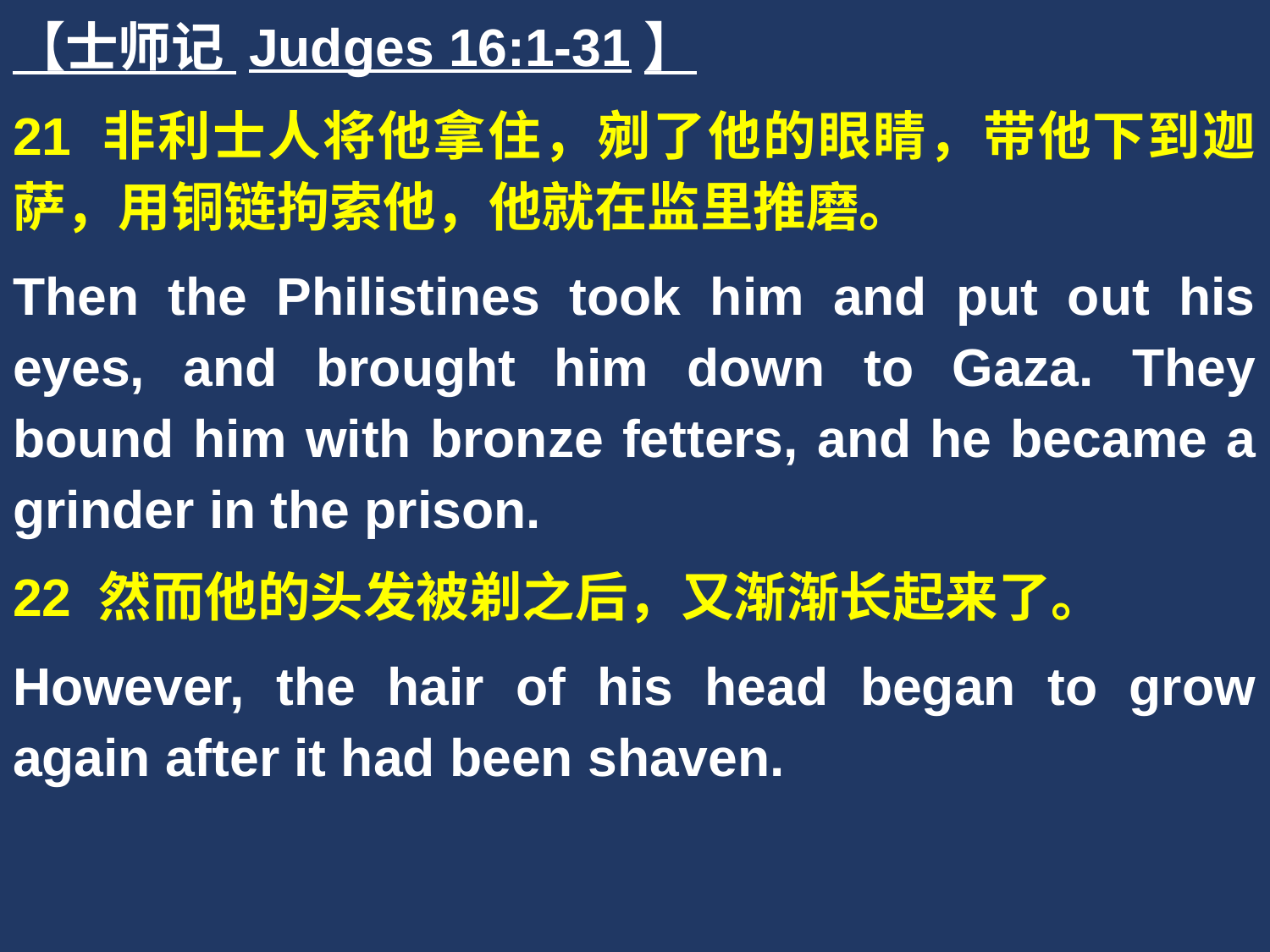

【士师记 Judges 16:1-31】
21 非利士人将他拿住，剜了他的眼睛，带他下到迦萨，用铜链拘索他，他就在监里推磨。
Then the Philistines took him and put out his eyes, and brought him down to Gaza. They bound him with bronze fetters, and he became a grinder in the prison.
22 然而他的头发被剃之后，又渐渐长起来了。
However, the hair of his head began to grow again after it had been shaven.